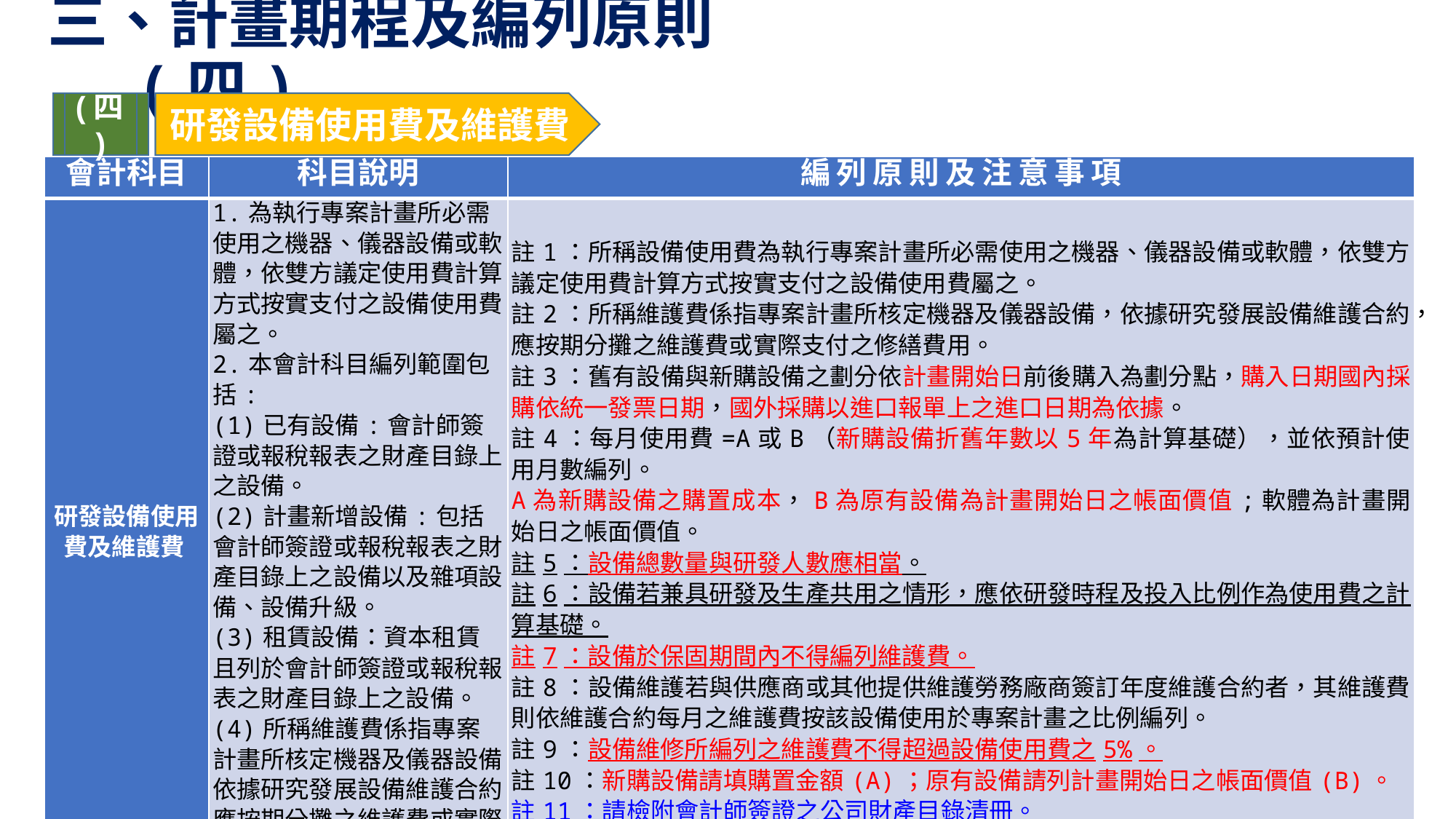

# 三、計畫期程及編列原則(四)
(四)
研發設備使用費及維護費
| 會計科目 | 科目說明 | 編 列 原 則 及 注 意 事 項 |
| --- | --- | --- |
| 研發設備使用費及維護費 | 1.為執行專案計畫所必需使用之機器、儀器設備或軟體，依雙方議定使用費計算方式按實支付之設備使用費屬之。 2.本會計科目編列範圍包括: (1)已有設備:會計師簽證或報稅報表之財產目錄上之設備。 (2)計畫新增設備:包括會計師簽證或報稅報表之財產目錄上之設備以及雜項設備、設備升級。 (3)租賃設備：資本租賃且列於會計師簽證或報稅報表之財產目錄上之設備。 (4)所稱維護費係指專案計畫所核定機器及儀器設備，依據研究發展設備維護合約，應按期分攤之維護費或實際支付之修繕費用。 | 註1：所稱設備使用費為執行專案計畫所必需使用之機器、儀器設備或軟體，依雙方議定使用費計算方式按實支付之設備使用費屬之。 註2：所稱維護費係指專案計畫所核定機器及儀器設備，依據研究發展設備維護合約，應按期分攤之維護費或實際支付之修繕費用。 註3：舊有設備與新購設備之劃分依計畫開始日前後購入為劃分點，購入日期國內採購依統一發票日期，國外採購以進口報單上之進口日期為依據。 註4：每月使用費=A或B（新購設備折舊年數以5年為計算基礎），並依預計使用月數編列。 A為新購設備之購置成本，B為原有設備為計畫開始日之帳面價值;軟體為計畫開始日之帳面價值。 註5：設備總數量與研發人數應相當。 註6：設備若兼具研發及生產共用之情形，應依研發時程及投入比例作為使用費之計算基礎。 註7：設備於保固期間內不得編列維護費。 註8：設備維護若與供應商或其他提供維護勞務廠商簽訂年度維護合約者，其維護費則依維護合約每月之維護費按該設備使用於專案計畫之比例編列。 註9：設備維修所編列之維護費不得超過設備使用費之5%。 註10：新購設備請填購置金額(A)；原有設備請列計畫開始日之帳面價值(B)。 註11：請檢附會計師簽證之公司財產目錄清冊。 |